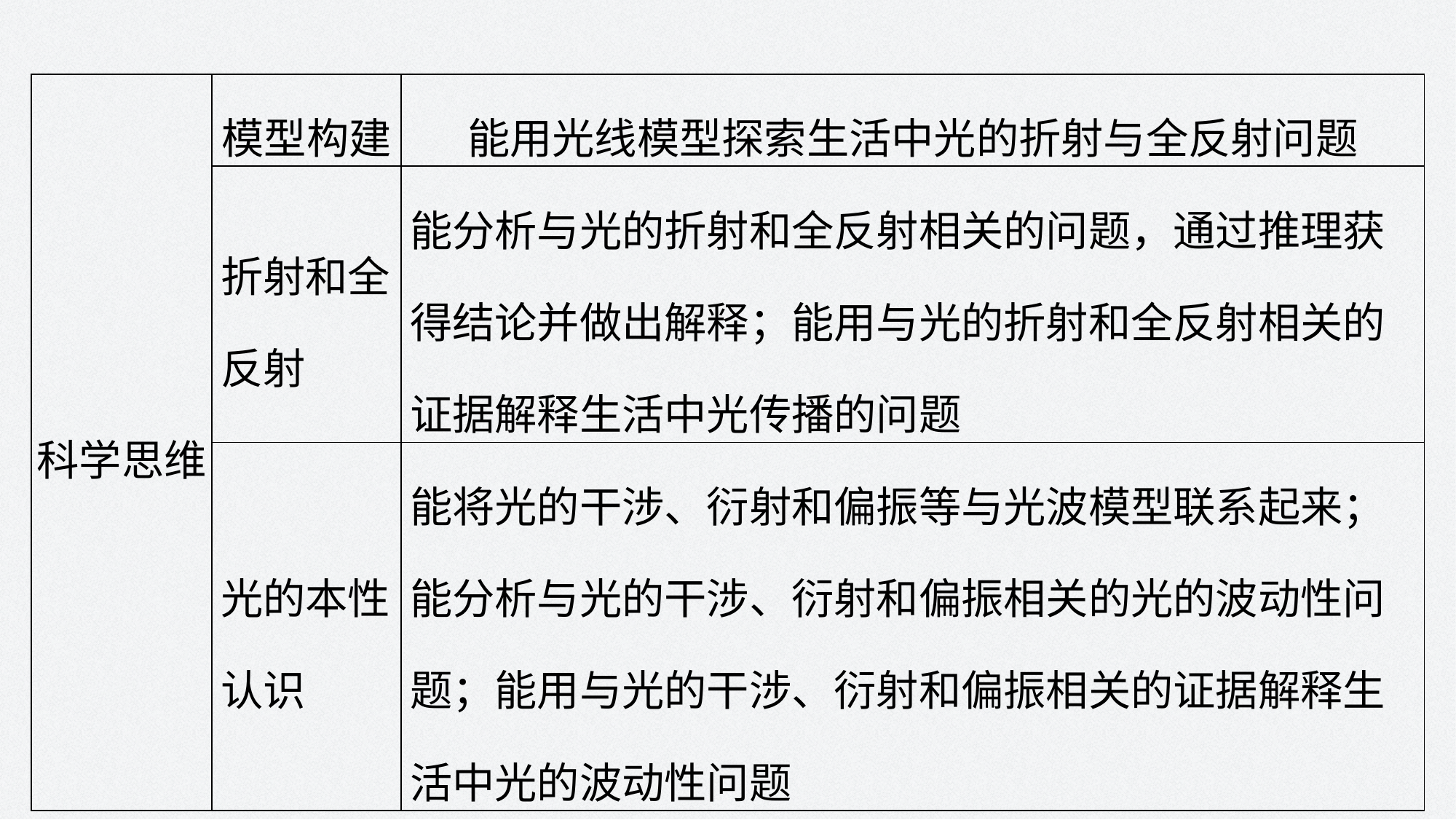

| 科学思维 | 模型构建 | 能用光线模型探索生活中光的折射与全反射问题 |
| --- | --- | --- |
|  | 折射和全反射 | 能分析与光的折射和全反射相关的问题，通过推理获得结论并做出解释；能用与光的折射和全反射相关的证据解释生活中光传播的问题 |
|  | 光的本性认识 | 能将光的干涉、衍射和偏振等与光波模型联系起来；能分析与光的干涉、衍射和偏振相关的光的波动性问题；能用与光的干涉、衍射和偏振相关的证据解释生活中光的波动性问题 |